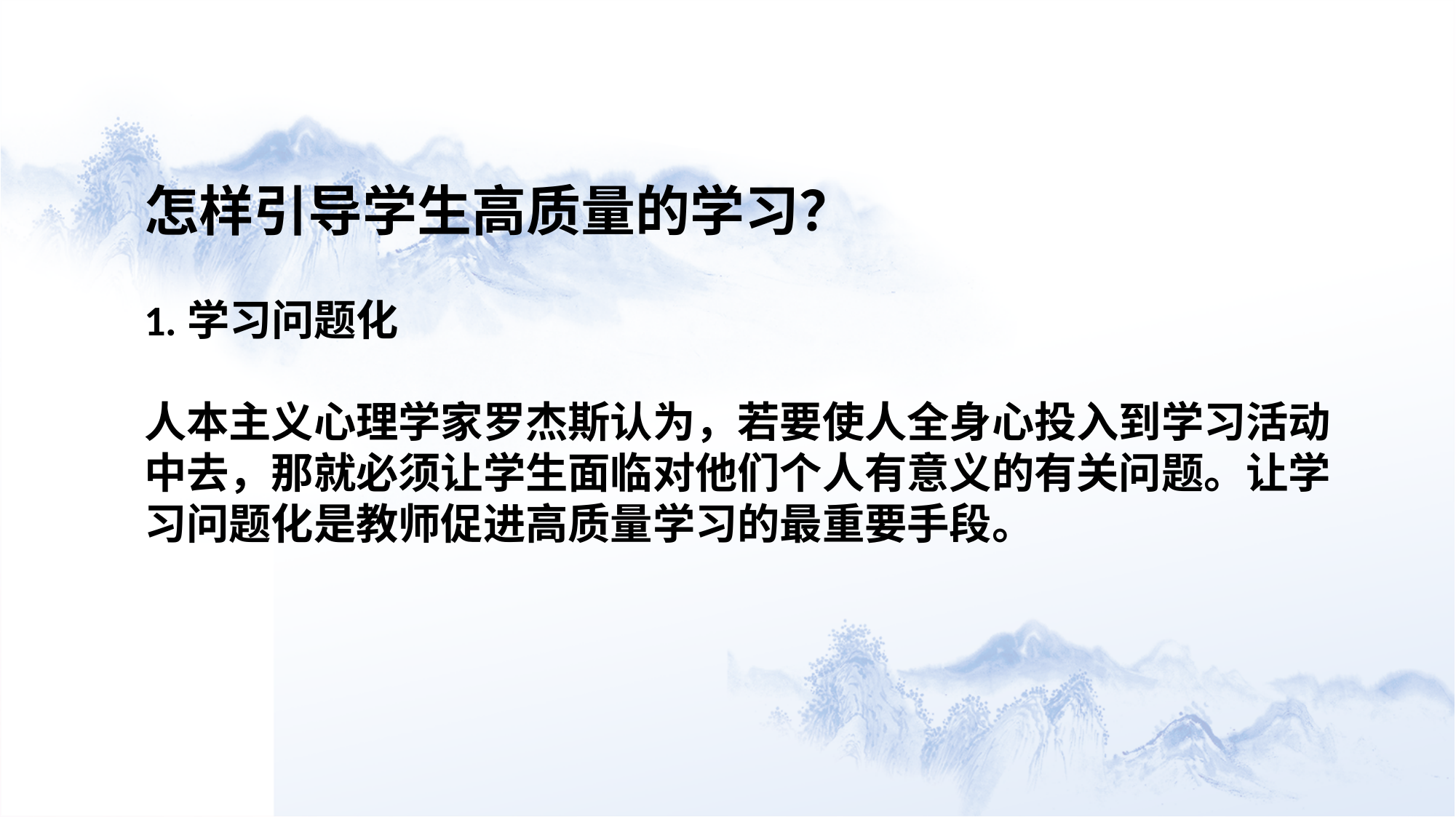

怎样引导学生高质量的学习？

1.学习问题化

人本主义心理学家罗杰斯认为，若要使人全身心投入到学习活动中去，那就必须让学生面临对他们个人有意义的有关问题。让学习问题化是教师促进高质量学习的最重要手段。